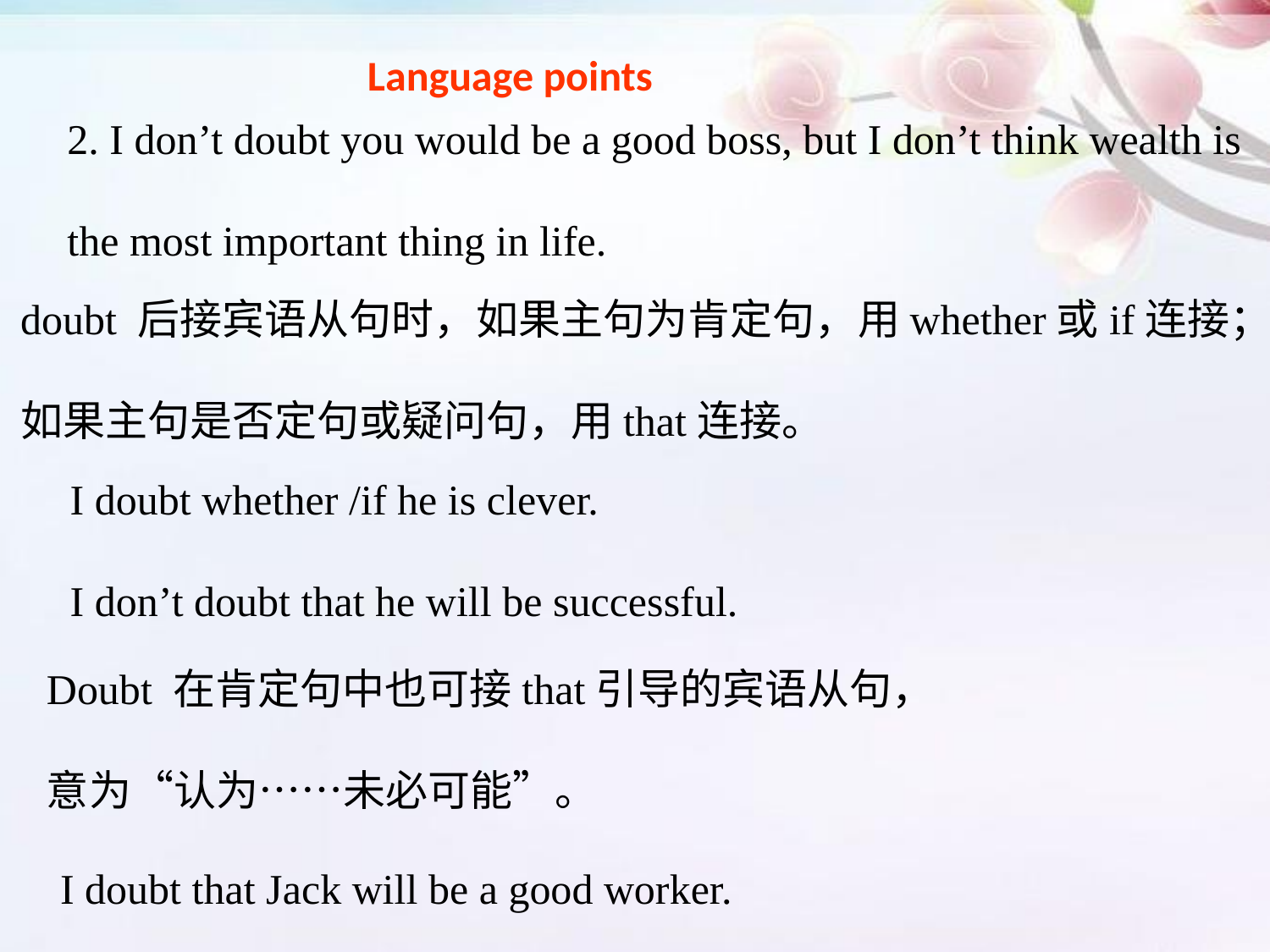

Language points
2. I don’t doubt you would be a good boss, but I don’t think wealth is

the most important thing in life.
doubt 后接宾语从句时，如果主句为肯定句，用whether或if连接；

如果主句是否定句或疑问句，用that连接。
I doubt whether /if he is clever.

I don’t doubt that he will be successful.
Doubt 在肯定句中也可接that引导的宾语从句，

意为“认为……未必可能”。
I doubt that Jack will be a good worker.